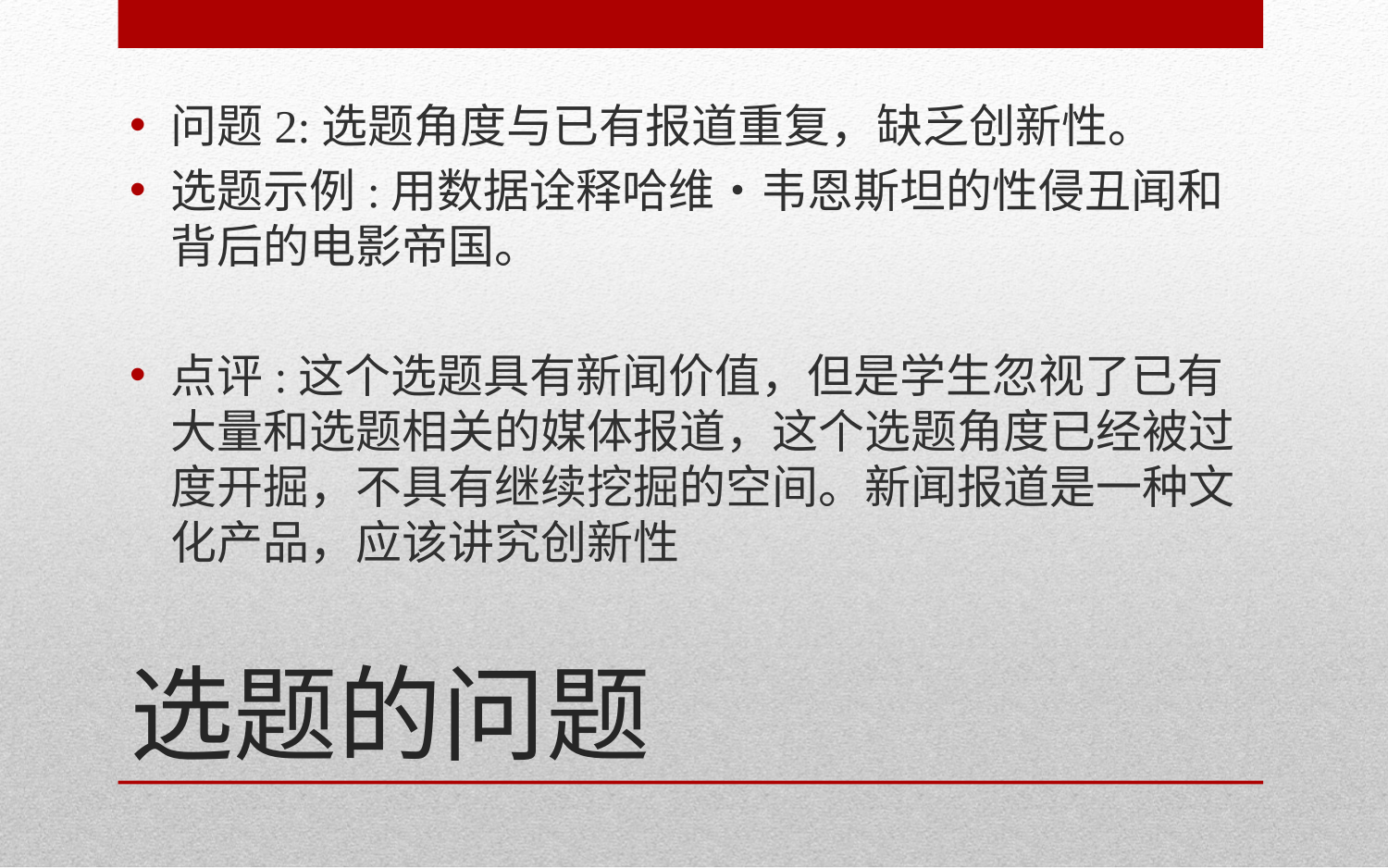

问题2:选题角度与已有报道重复，缺乏创新性。
选题示例:用数据诠释哈维・韦恩斯坦的性侵丑闻和背后的电影帝国。

点评:这个选题具有新闻价值，但是学生忽视了已有大量和选题相关的媒体报道，这个选题角度已经被过度开掘，不具有继续挖掘的空间。新闻报道是一种文化产品，应该讲究创新性
# 选题的问题